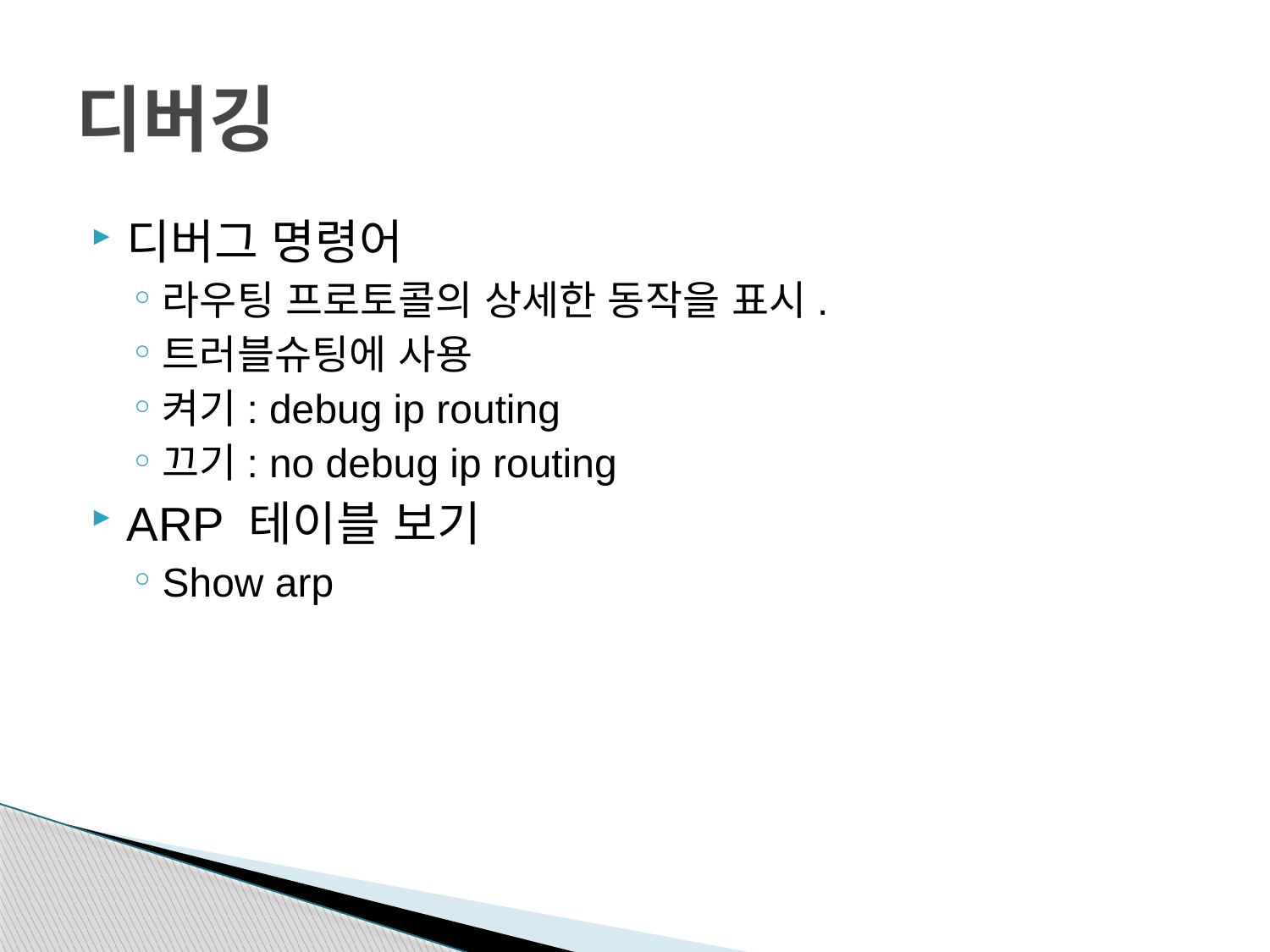

# 디버깅
디버그 명령어
라우팅 프로토콜의 상세한 동작을 표시.
트러블슈팅에 사용
켜기: debug ip routing
끄기: no debug ip routing
ARP 테이블 보기
Show arp